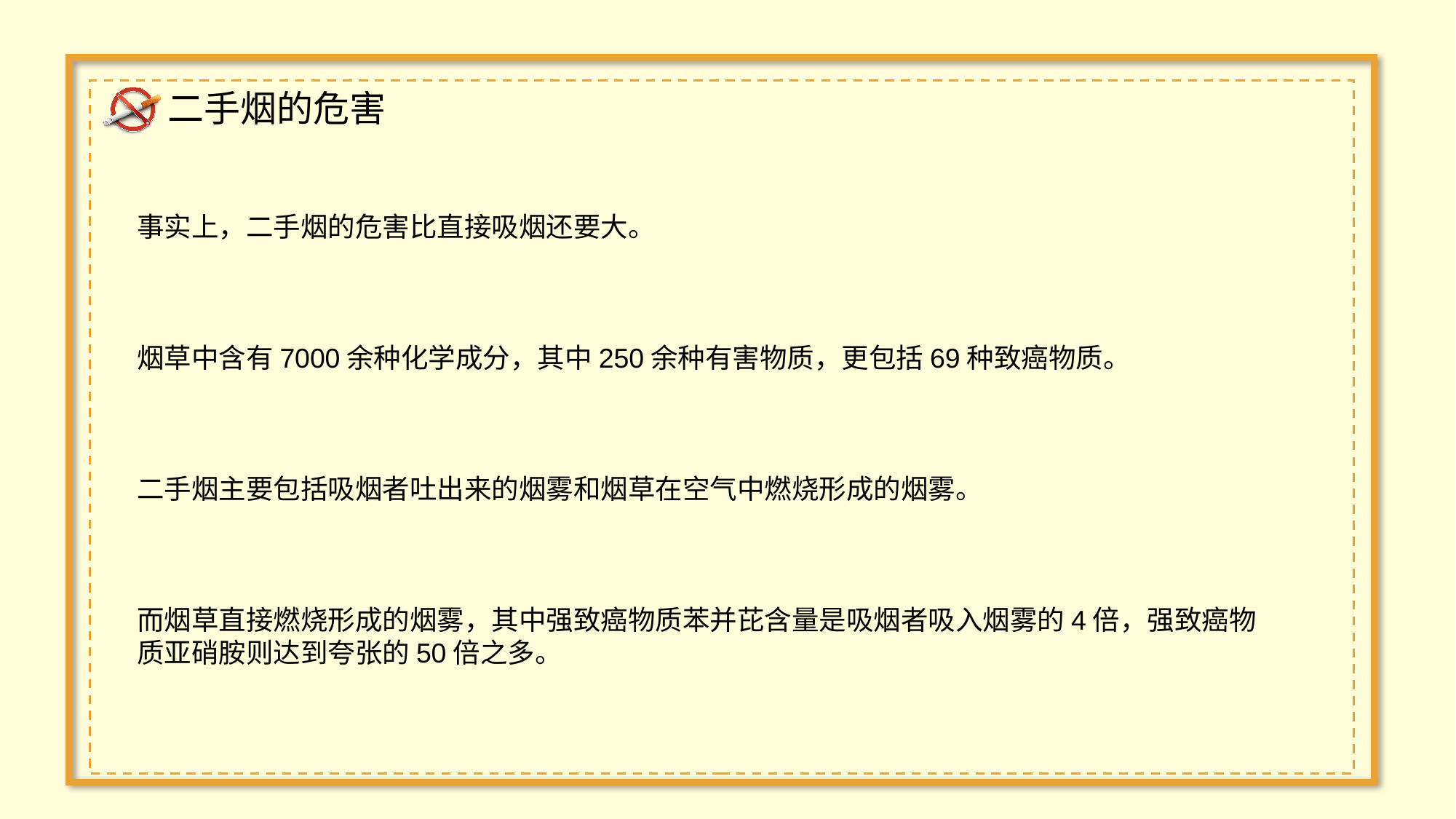

事实上，二手烟的危害比直接吸烟还要大。

烟草中含有7000余种化学成分，其中250余种有害物质，更包括69种致癌物质。

二手烟主要包括吸烟者吐出来的烟雾和烟草在空气中燃烧形成的烟雾。

而烟草直接燃烧形成的烟雾，其中强致癌物质苯并芘含量是吸烟者吸入烟雾的4倍，强致癌物质亚硝胺则达到夸张的50倍之多。